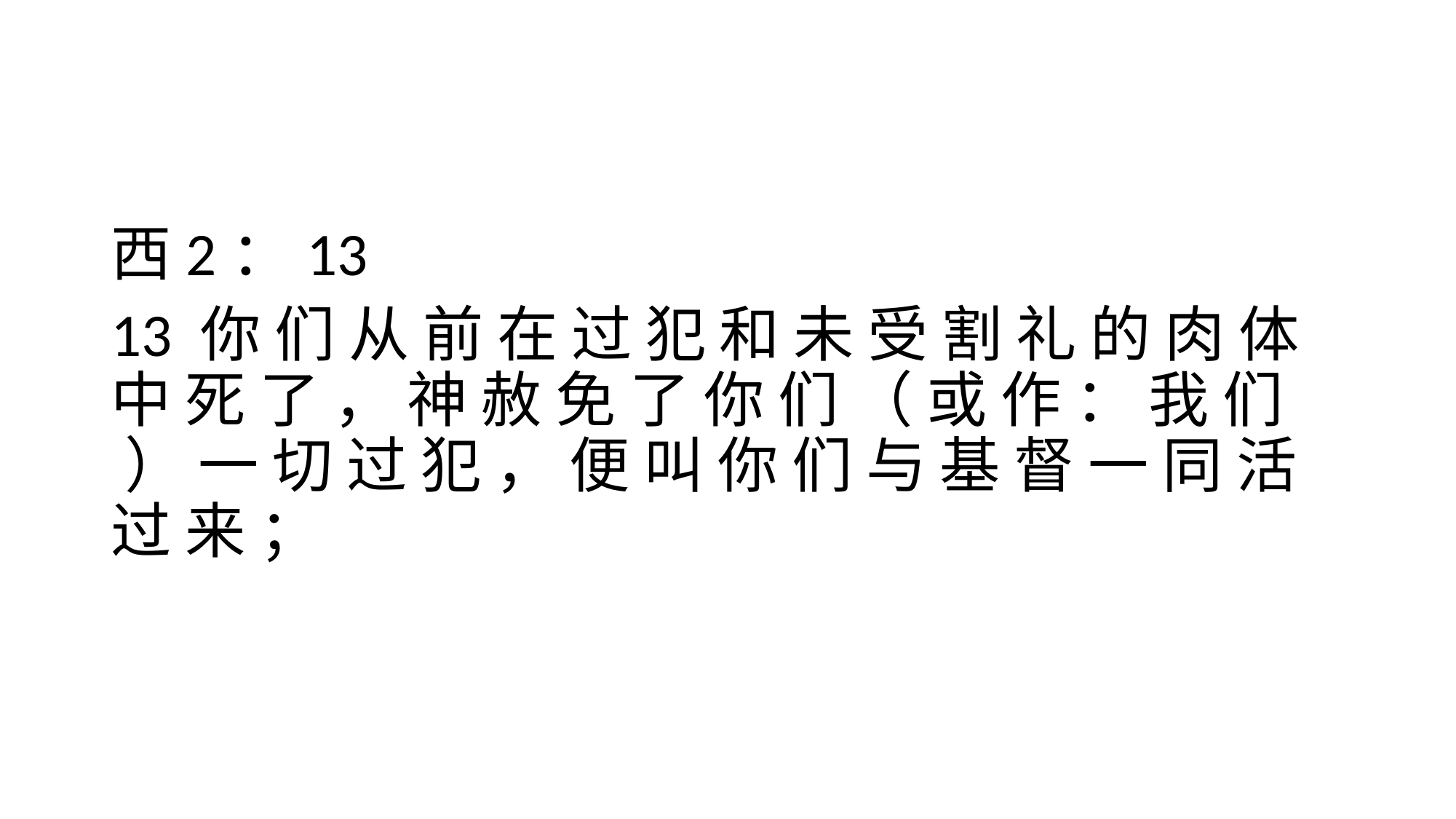

#
西2：13
13 你 们 从 前 在 过 犯 和 未 受 割 礼 的 肉 体 中 死 了 ， 神 赦 免 了 你 们 （ 或 作 ： 我 们 ） 一 切 过 犯 ， 便 叫 你 们 与 基 督 一 同 活 过 来 ；